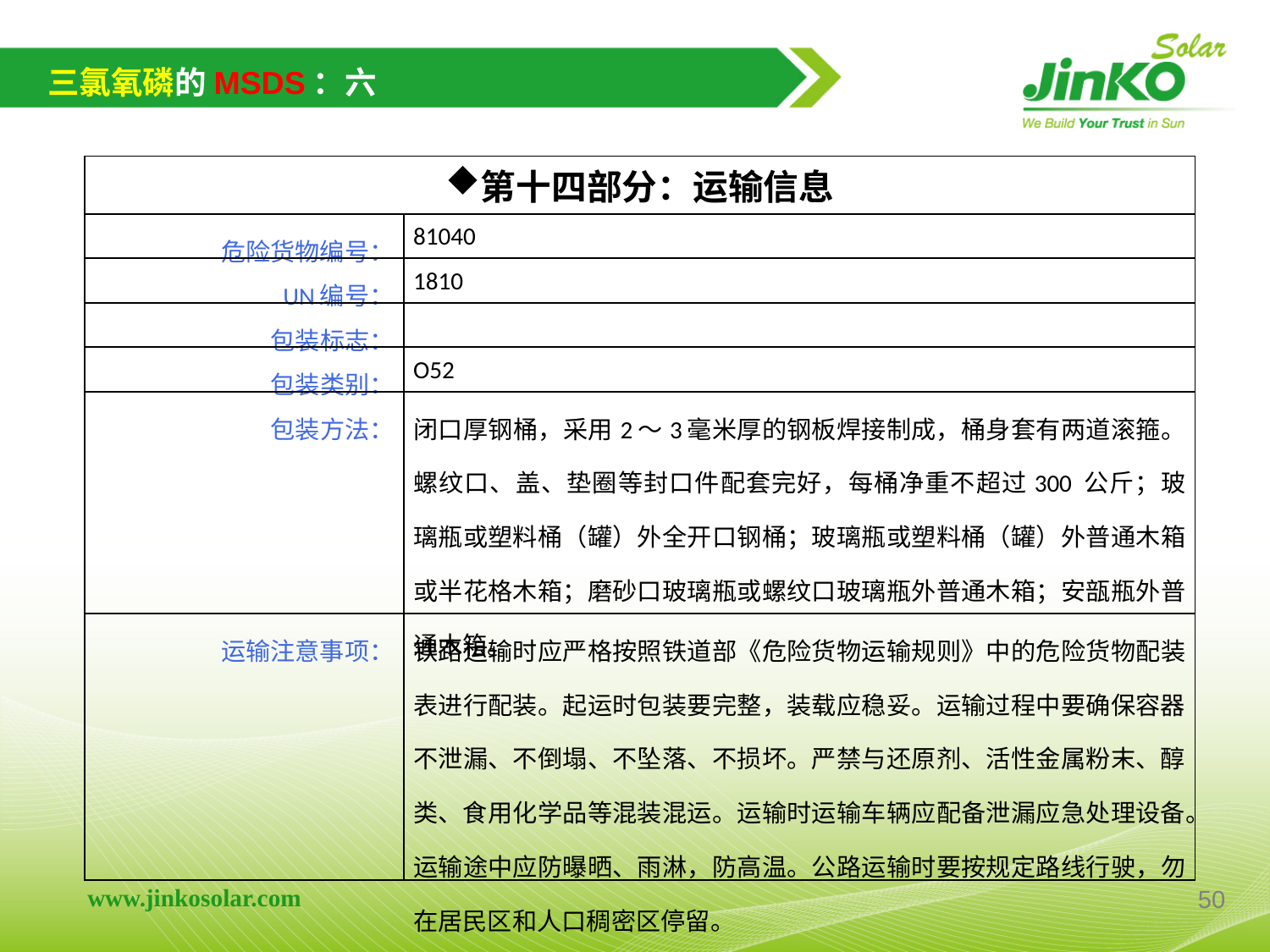

三氯氧磷的MSDS：六
| 第十四部分：运输信息 |  |
| --- | --- |
| 危险货物编号： | 81040 |
| UN编号： | 1810 |
| 包装标志： |  |
| 包装类别： | O52 |
| 包装方法： | 闭口厚钢桶，采用2～3毫米厚的钢板焊接制成，桶身套有两道滚箍。螺纹口、盖、垫圈等封口件配套完好，每桶净重不超过300 公斤；玻璃瓶或塑料桶（罐）外全开口钢桶；玻璃瓶或塑料桶（罐）外普通木箱或半花格木箱；磨砂口玻璃瓶或螺纹口玻璃瓶外普通木箱；安瓿瓶外普通木箱。 |
| 运输注意事项： | 铁路运输时应严格按照铁道部《危险货物运输规则》中的危险货物配装表进行配装。起运时包装要完整，装载应稳妥。运输过程中要确保容器不泄漏、不倒塌、不坠落、不损坏。严禁与还原剂、活性金属粉末、醇类、食用化学品等混装混运。运输时运输车辆应配备泄漏应急处理设备。运输途中应防曝晒、雨淋，防高温。公路运输时要按规定路线行驶，勿在居民区和人口稠密区停留。 |